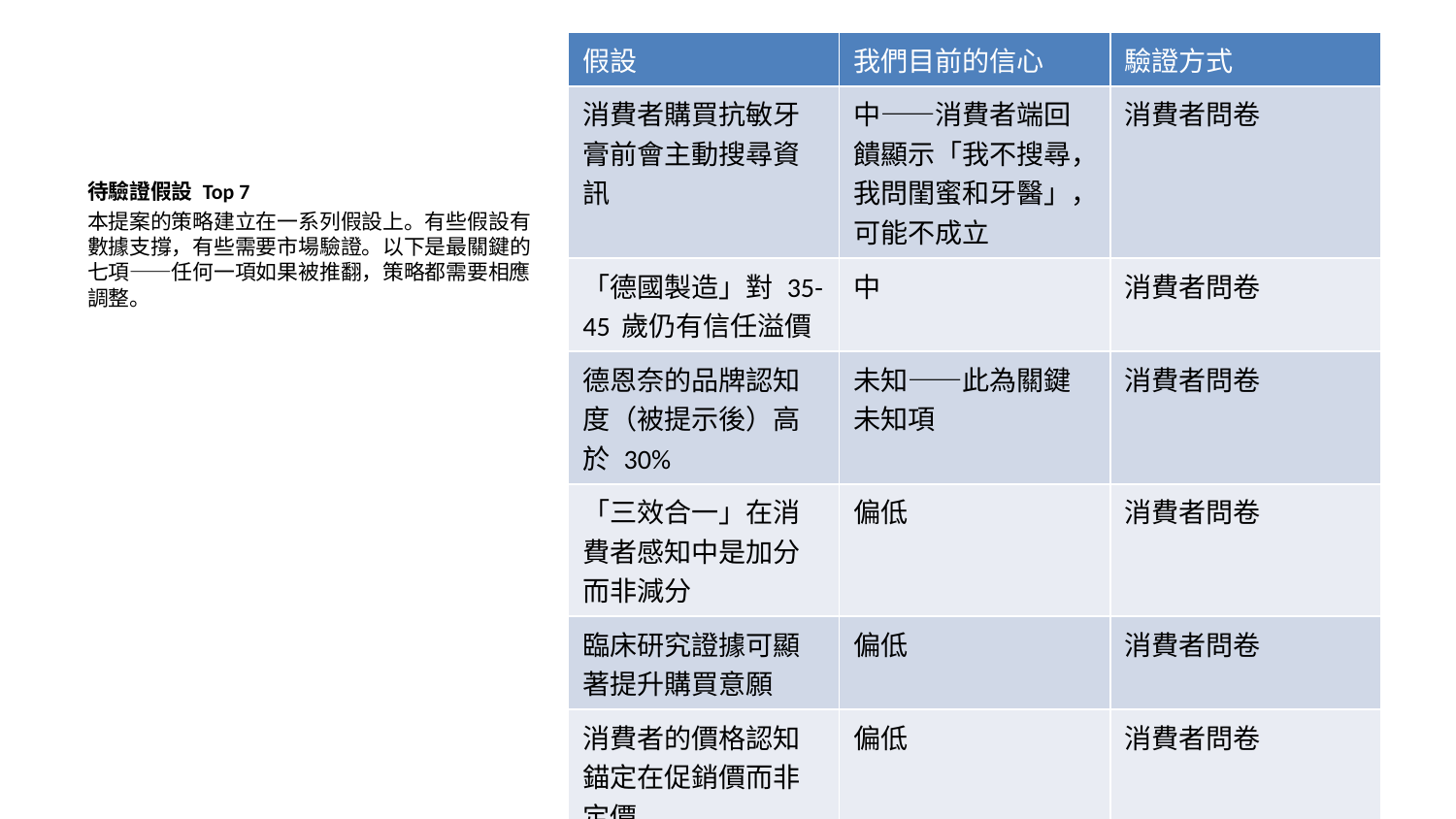

| 假設 | 我們目前的信心 | 驗證方式 |
| --- | --- | --- |
| 消費者購買抗敏牙膏前會主動搜尋資訊 | 中——消費者端回饋顯示「我不搜尋，我問閨蜜和牙醫」，可能不成立 | 消費者問卷 |
| 「德國製造」對 35-45 歲仍有信任溢價 | 中 | 消費者問卷 |
| 德恩奈的品牌認知度（被提示後）高於 30% | 未知——此為關鍵未知項 | 消費者問卷 |
| 「三效合一」在消費者感知中是加分而非減分 | 偏低 | 消費者問卷 |
| 臨床研究證據可顯著提升購買意願 | 偏低 | 消費者問卷 |
| 消費者的價格認知錨定在促銷價而非定價 | 偏低 | 消費者問卷 |
| 夜用牙膏的存在可提升品牌整體價值感知 | 偏低——但消費者端回饋「在康是美看到高端版會改變我對品牌印象」為正向訊號 | 消費者問卷 |
待驗證假設 Top 7
本提案的策略建立在一系列假設上。有些假設有數據支撐，有些需要市場驗證。以下是最關鍵的七項——任何一項如果被推翻，策略都需要相應調整。